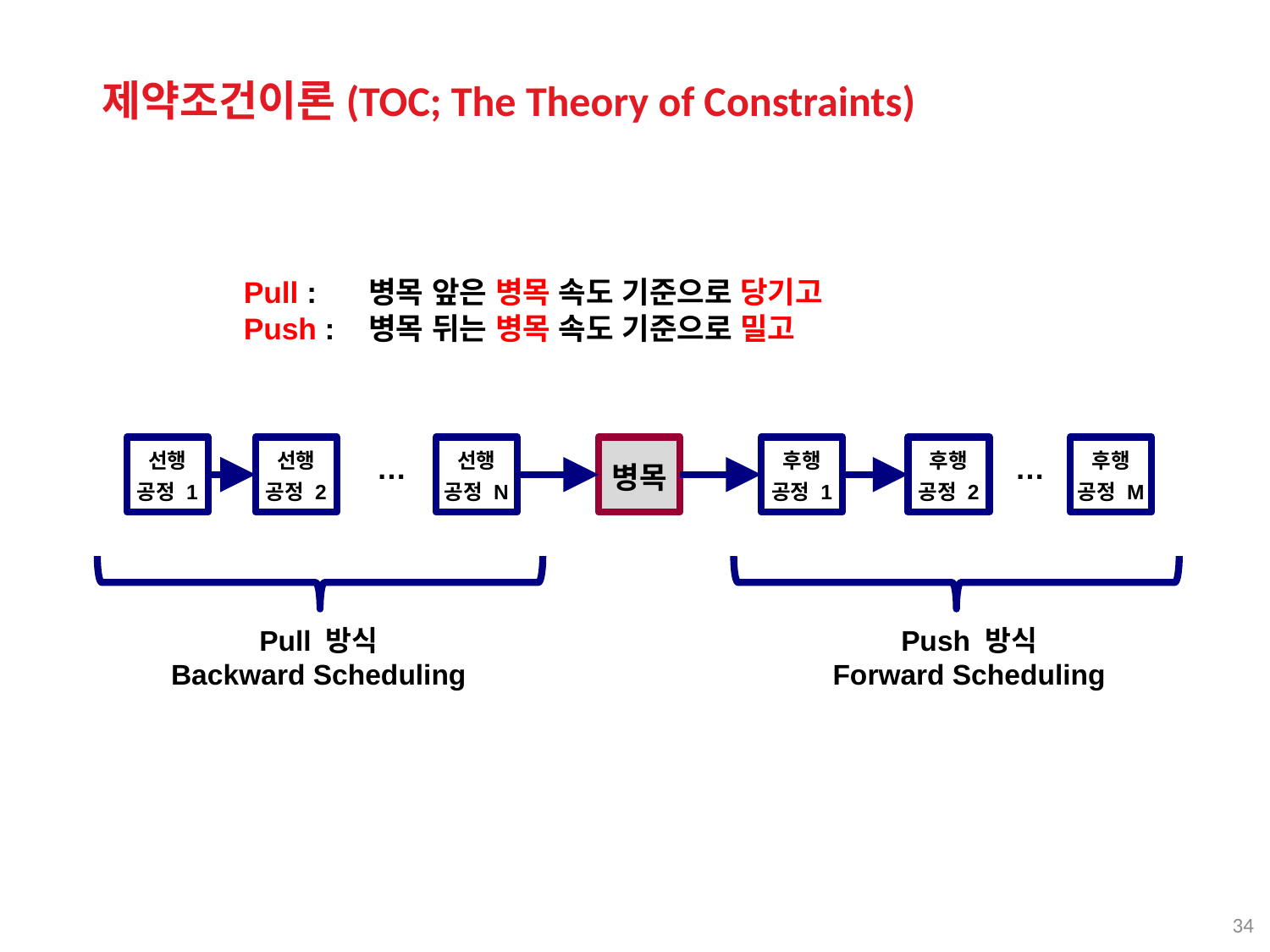

제약조건이론(TOC; The Theory of Constraints)
Pull :	병목 앞은 병목 속도 기준으로 당기고
Push :	병목 뒤는 병목 속도 기준으로 밀고

선행
공정 1
선행
공정 2
선행
공정 N
병목
후행
공정 1
후행
공정 2
후행
공정 M
…
…
Pull 방식
Backward Scheduling
Push 방식
Forward Scheduling
34